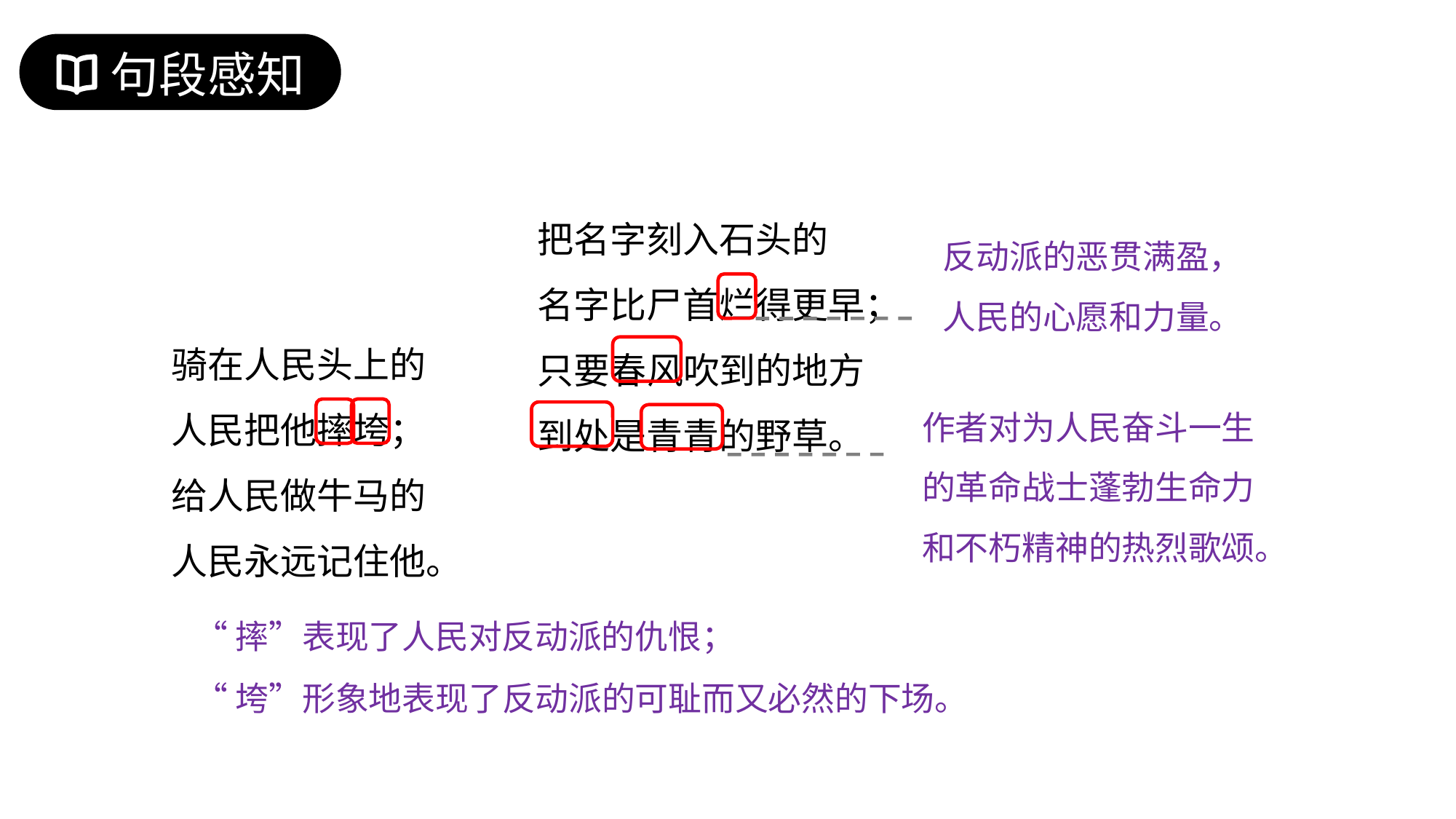

句段感知
把名字刻入石头的
名字比尸首烂得更早；
只要春风吹到的地方
到处是青青的野草。
反动派的恶贯满盈，
人民的心愿和力量。

骑在人民头上的
人民把他摔垮；
给人民做牛马的
人民永远记住他。

作者对为人民奋斗一生的革命战士蓬勃生命力和不朽精神的热烈歌颂。

   “摔”表现了人民对反动派的仇恨；
   “垮”形象地表现了反动派的可耻而又必然的下场。